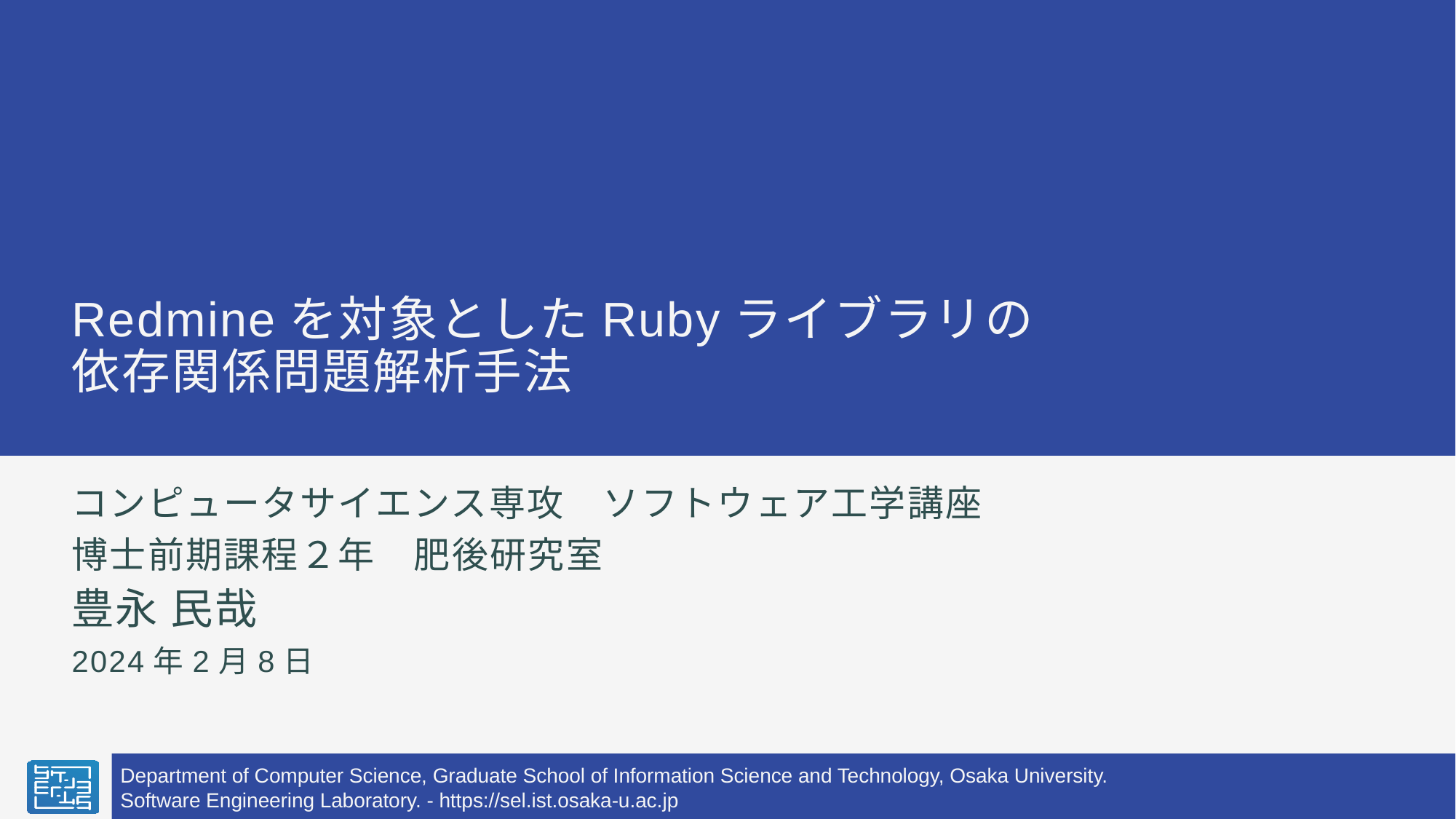

# Redmineを対象としたRubyライブラリの 依存関係問題解析手法
コンピュータサイエンス専攻　ソフトウェア工学講座
博士前期課程２年　肥後研究室
豊永 民哉
2024年2月8日